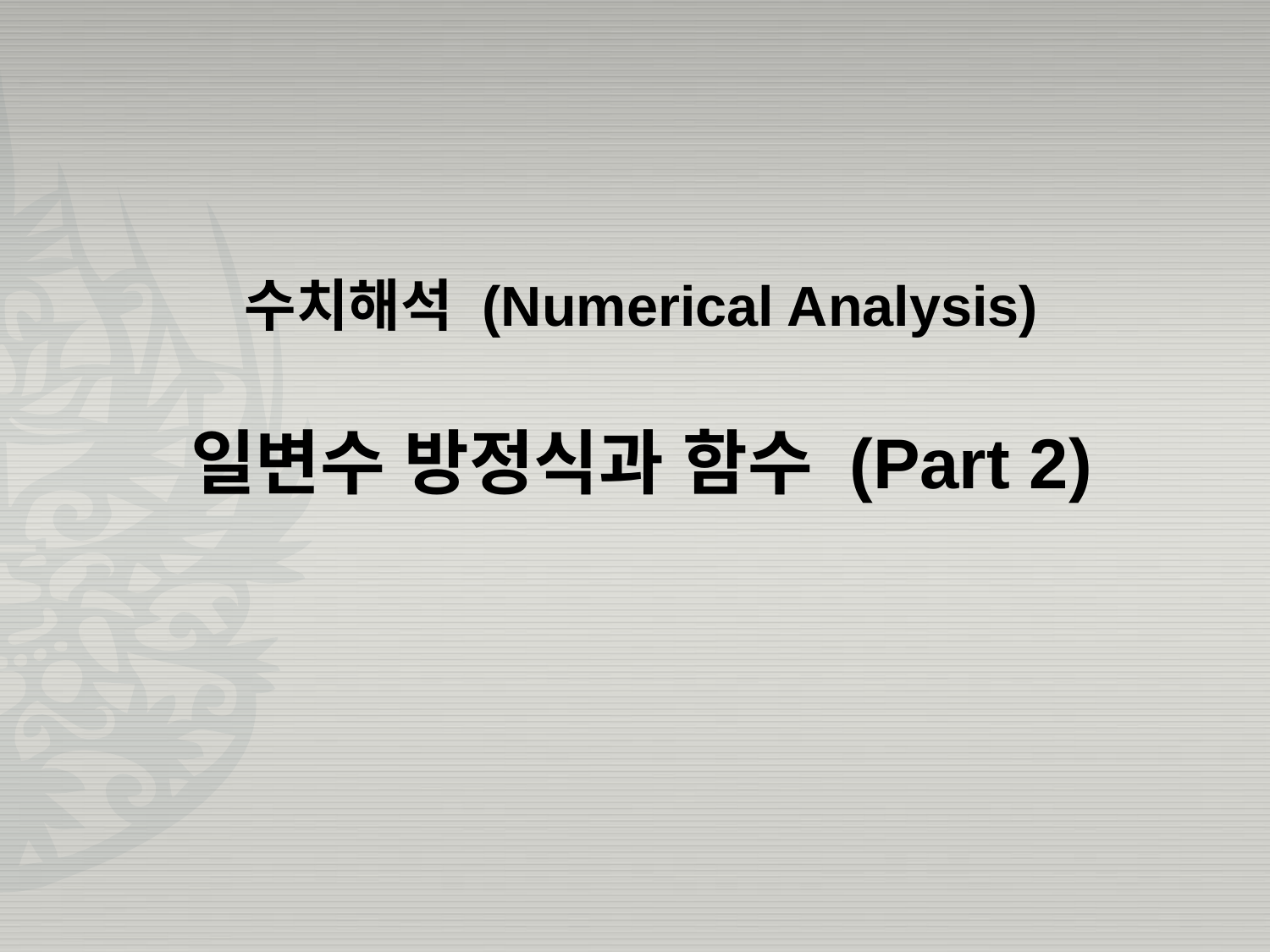

수치해석 (Numerical Analysis)

일변수 방정식과 함수 (Part 2)